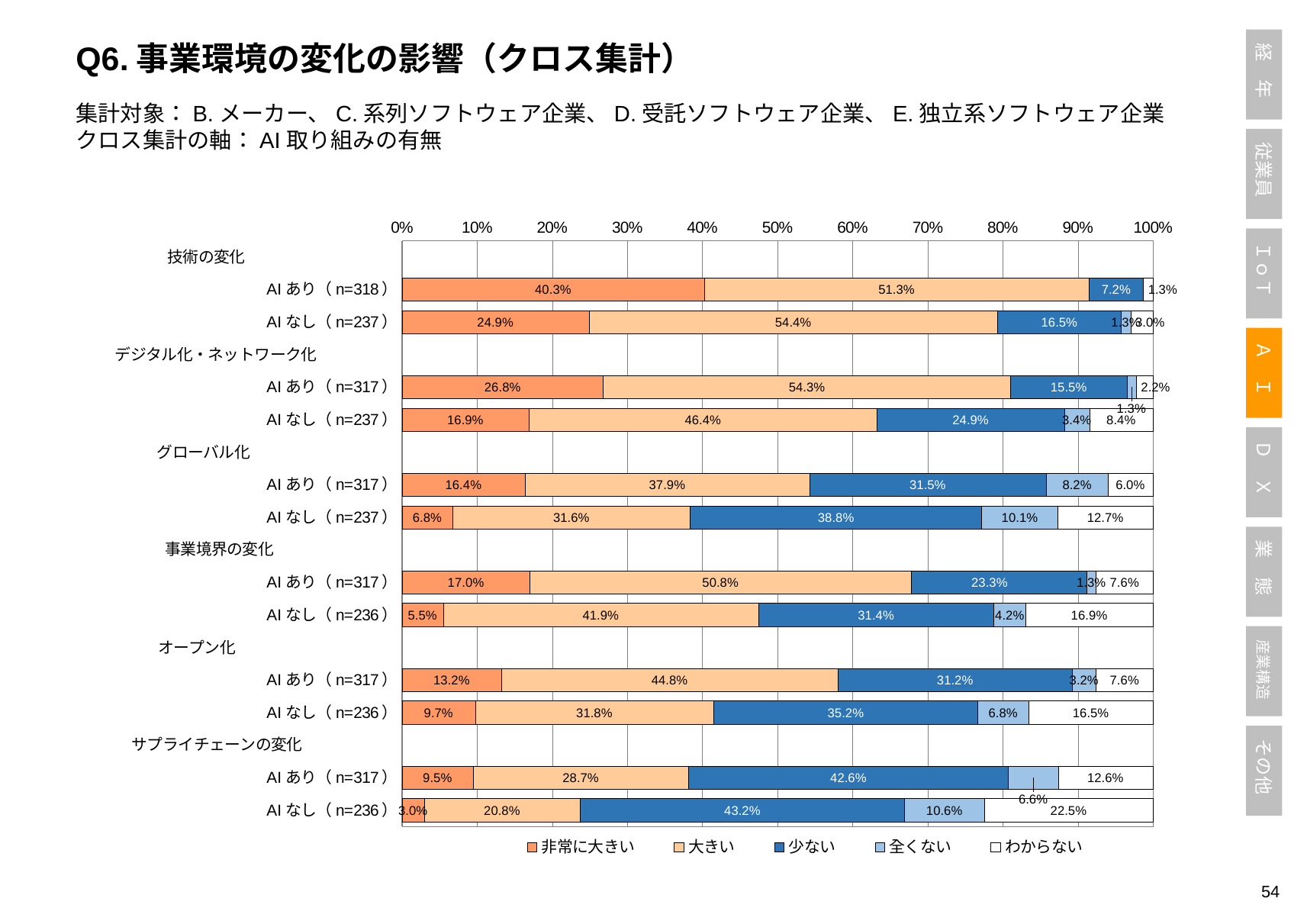

Q6.事業環境の変化の影響（クロス集計）
集計対象：B.メーカー、C.系列ソフトウェア企業、D.受託ソフトウェア企業、E.独立系ソフトウェア企業
クロス集計の軸：AI取り組みの有無

### Chart

| Category | 非常に大きい | 大きい | 少ない | 全くない | わからない |
|---|---|---|---|---|---|
| 技術の変化                                 | None | None | None | None | None |
| AIあり（n=318） | 0.4025157232704403 | 0.5125786163522013 | 0.07232704402515723 | 0.0 | 0.012578616352201259 |
| AIなし（n=237） | 0.2489451476793249 | 0.5443037974683544 | 0.16455696202531644 | 0.012658227848101266 | 0.029535864978902954 |
| デジタル化・ネットワーク化                  | None | None | None | None | None |
| AIあり（n=317） | 0.26813880126182965 | 0.5425867507886435 | 0.15457413249211358 | 0.012618296529968454 | 0.022082018927444796 |
| AIなし（n=237） | 0.16877637130801687 | 0.4641350210970464 | 0.2489451476793249 | 0.03375527426160337 | 0.08438818565400844 |
| グローバル化                                | None | None | None | None | None |
| AIあり（n=317） | 0.1640378548895899 | 0.3785488958990536 | 0.31545741324921134 | 0.08201892744479496 | 0.05993690851735016 |
| AIなし（n=237） | 0.06751054852320675 | 0.31645569620253167 | 0.3881856540084388 | 0.10126582278481013 | 0.12658227848101267 |
| 事業境界の変化                           | None | None | None | None | None |
| AIあり（n=317） | 0.17034700315457413 | 0.5078864353312302 | 0.2334384858044164 | 0.012618296529968454 | 0.07570977917981073 |
| AIなし（n=236） | 0.05508474576271186 | 0.4194915254237288 | 0.3135593220338983 | 0.0423728813559322 | 0.1694915254237288 |
| オープン化                                   | None | None | None | None | None |
| AIあり（n=317） | 0.13249211356466878 | 0.4479495268138801 | 0.31230283911671924 | 0.031545741324921134 | 0.07570977917981073 |
| AIなし（n=236） | 0.09745762711864407 | 0.3177966101694915 | 0.3516949152542373 | 0.06779661016949153 | 0.1652542372881356 |
| サプライチェーンの変化                     | None | None | None | None | None |
| AIあり（n=317） | 0.0946372239747634 | 0.2870662460567823 | 0.42586750788643535 | 0.06624605678233439 | 0.12618296529968454 |
| AIなし（n=236） | 0.029661016949152543 | 0.2076271186440678 | 0.4322033898305085 | 0.1059322033898305 | 0.2245762711864407 |
54